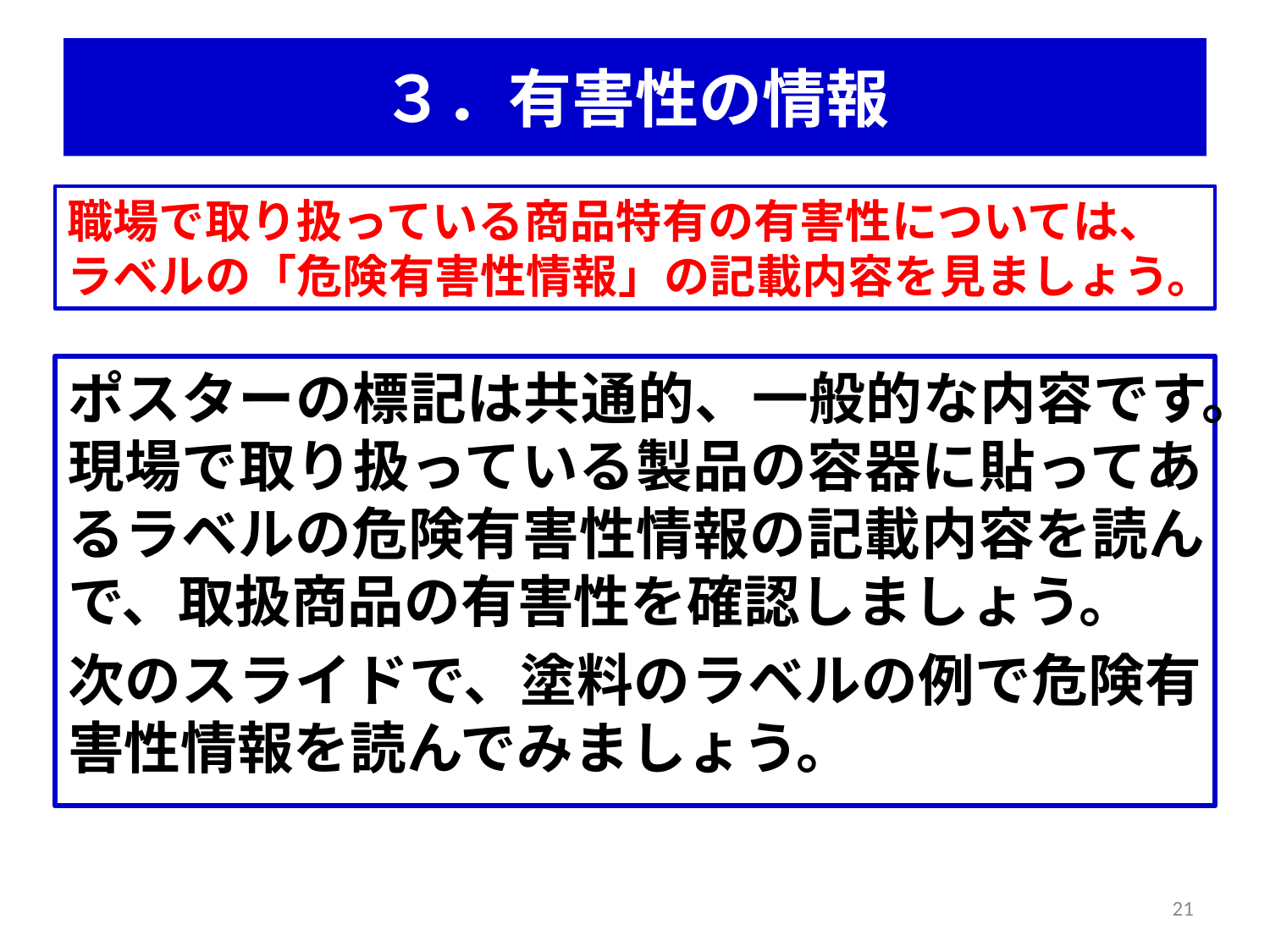

# ３．有害性の情報
職場で取り扱っている商品特有の有害性については、ラベルの「危険有害性情報」の記載内容を見ましょう。
ポスターの標記は共通的、一般的な内容です。現場で取り扱っている製品の容器に貼ってあるラベルの危険有害性情報の記載内容を読んで、取扱商品の有害性を確認しましょう。
次のスライドで、塗料のラベルの例で危険有害性情報を読んでみましょう。

21